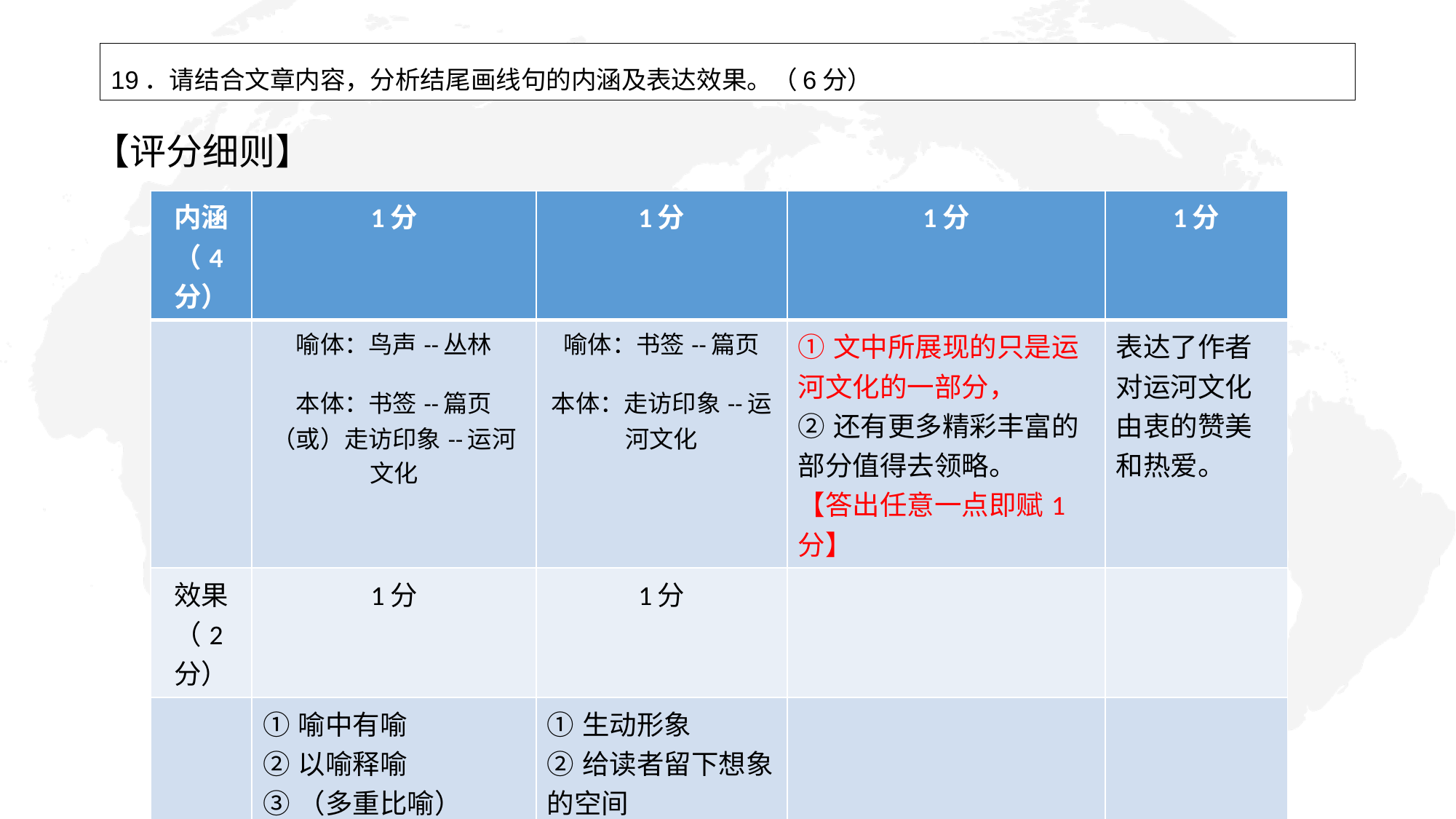

# 19．请结合文章内容，分析结尾画线句的内涵及表达效果。（6分）
【评分细则】
| 内涵（4分） | 1分 | 1分 | 1分 | 1分 |
| --- | --- | --- | --- | --- |
|  | 喻体：鸟声--丛林 本体：书签--篇页 （或）走访印象--运河文化 | 喻体：书签--篇页 本体：走访印象--运河文化 | ①文中所展现的只是运河文化的一部分， ②还有更多精彩丰富的部分值得去领略。 【答出任意一点即赋1分】 | 表达了作者对运河文化由衷的赞美和热爱。 |
| 效果（2分） | 1分 | 1分 |  |  |
|  | ①喻中有喻 ②以喻释喻 ③（多重比喻） 【答出任意一点即赋1分】 【能够辨认出两组比喻的关系也可给分】 | ①生动形象 ②给读者留下想象的空间 ③韵味无穷 【答出任意一点即赋1分】 |  |  |